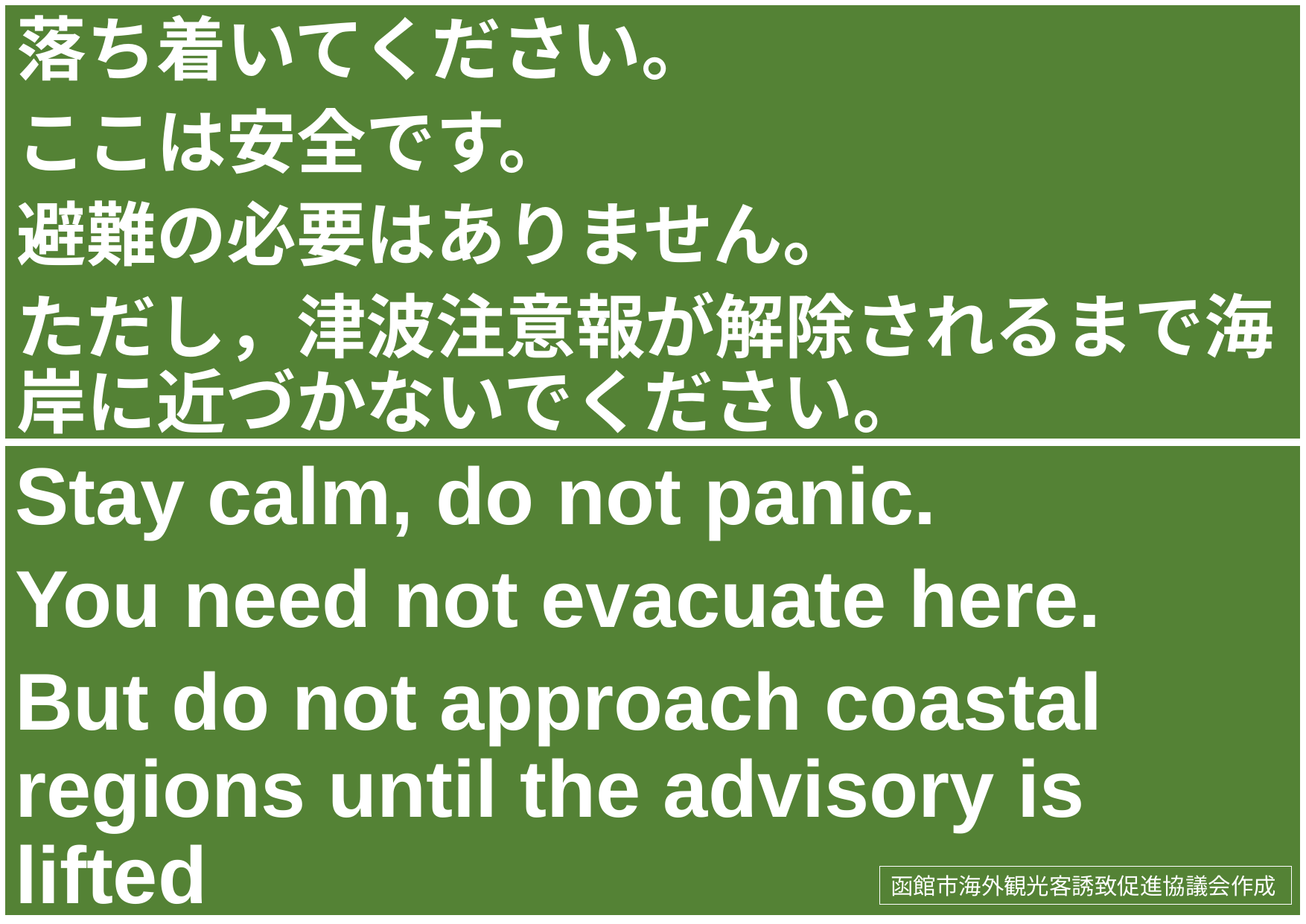

落ち着いてください。
ここは安全です。
避難の必要はありません。
ただし，津波注意報が解除されるまで海岸に近づかないでください。

Stay calm, do not panic.
You need not evacuate here.
But do not approach coastal regions until the advisory is lifted
函館市海外観光客誘致促進協議会作成